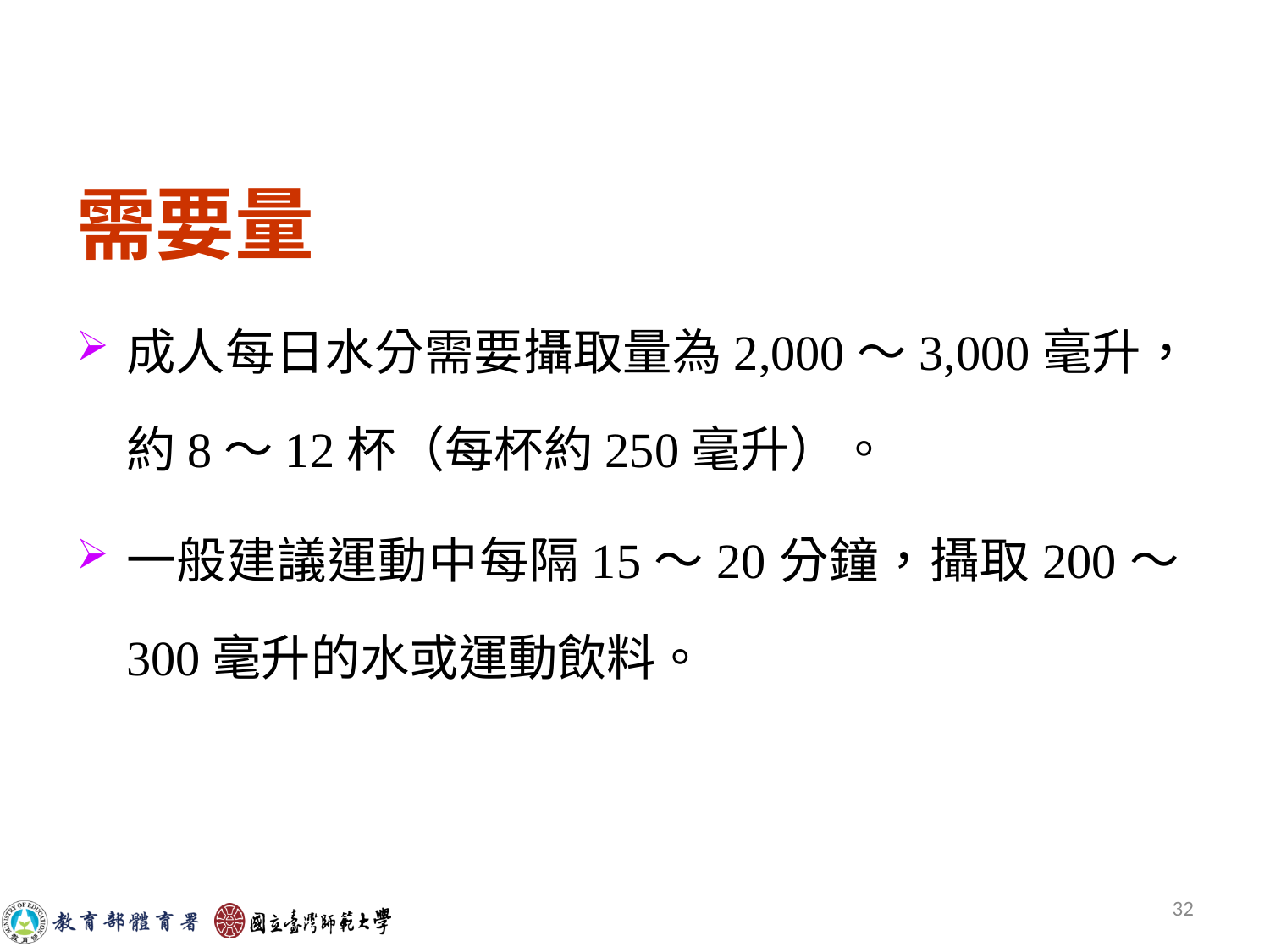

需要量
成人每日水分需要攝取量為2,000～3,000毫升，約8～12杯（每杯約250毫升）。
一般建議運動中每隔15～20分鐘，攝取200～300毫升的水或運動飲料。
32